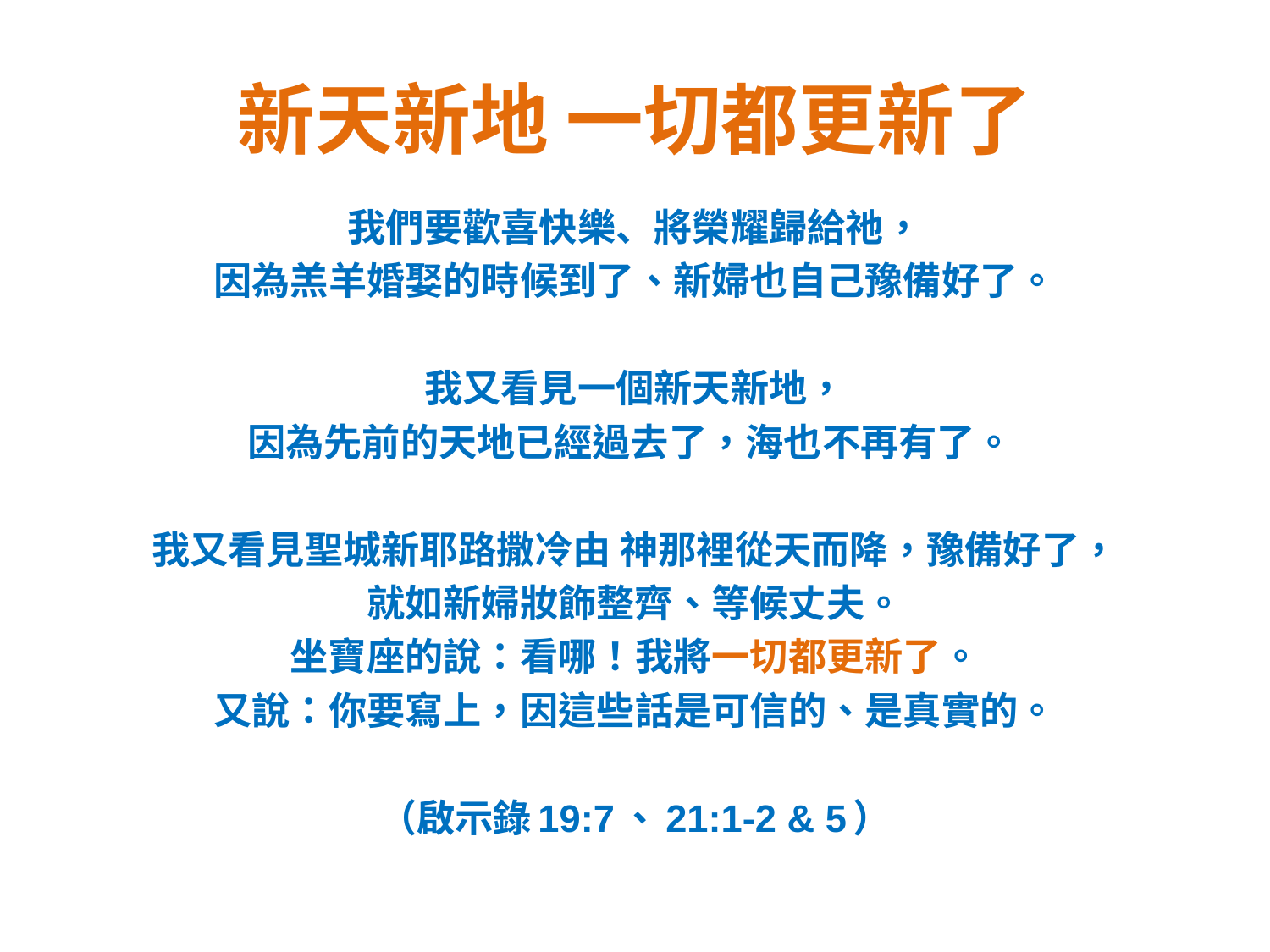

# 新天新地 一切都更新了
我們要歡喜快樂、將榮耀歸給祂，
因為羔羊婚娶的時候到了、新婦也自己豫備好了。

我又看見一個新天新地，
因為先前的天地已經過去了，海也不再有了。

我又看見聖城新耶路撒冷由 神那裡從天而降，豫備好了，
就如新婦妝飾整齊、等候丈夫。
坐寶座的說：看哪！我將一切都更新了。
又說：你要寫上，因這些話是可信的、是真實的。

（啟示錄19:7、21:1-2 & 5）